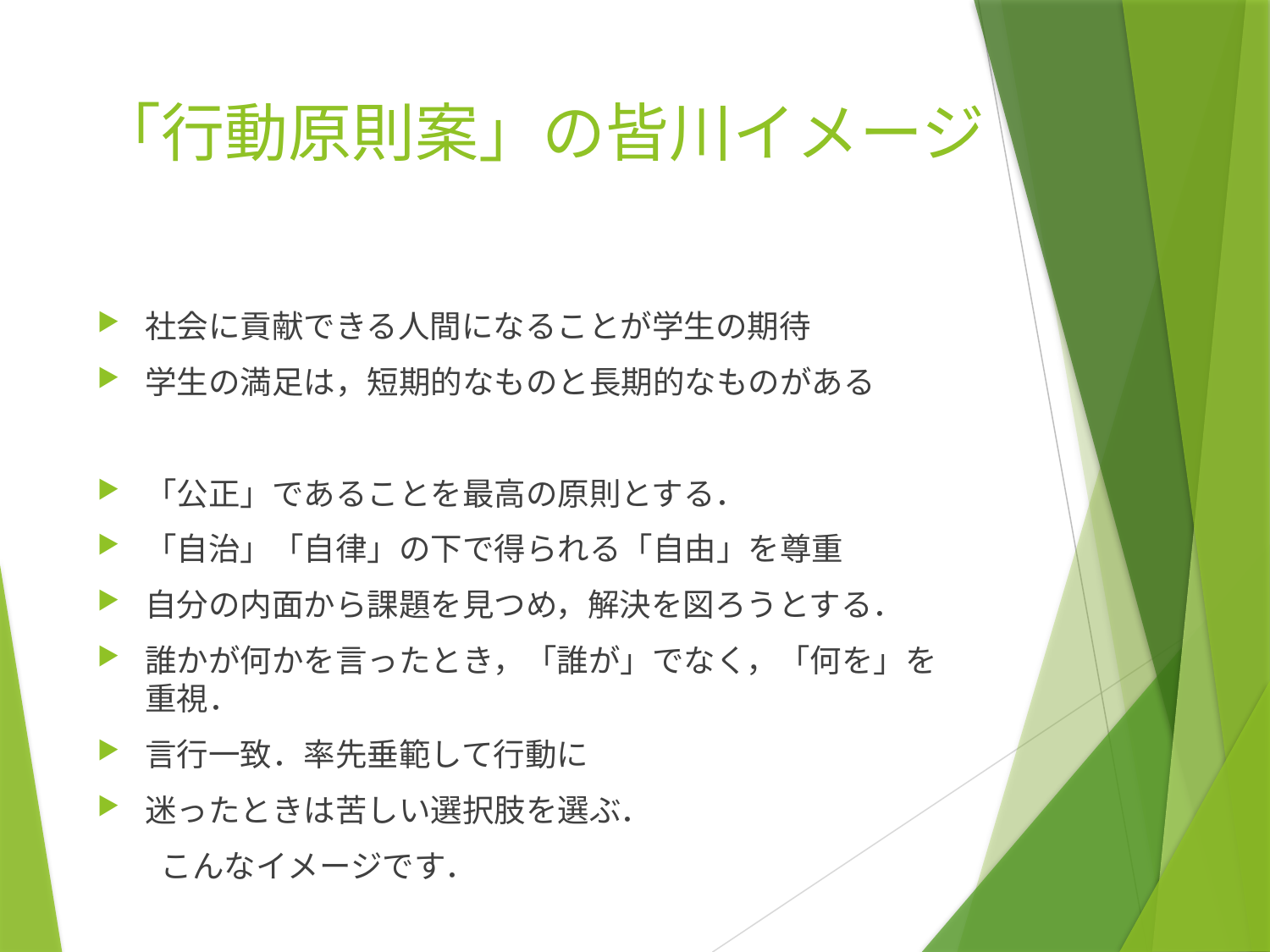

# 「行動原則案」の皆川イメージ
社会に貢献できる人間になることが学生の期待
学生の満足は，短期的なものと長期的なものがある

「公正」であることを最高の原則とする．
「自治」「自律」の下で得られる「自由」を尊重
自分の内面から課題を見つめ，解決を図ろうとする．
誰かが何かを言ったとき，「誰が」でなく，「何を」を重視．
言行一致．率先垂範して行動に
迷ったときは苦しい選択肢を選ぶ．
　　こんなイメージです．